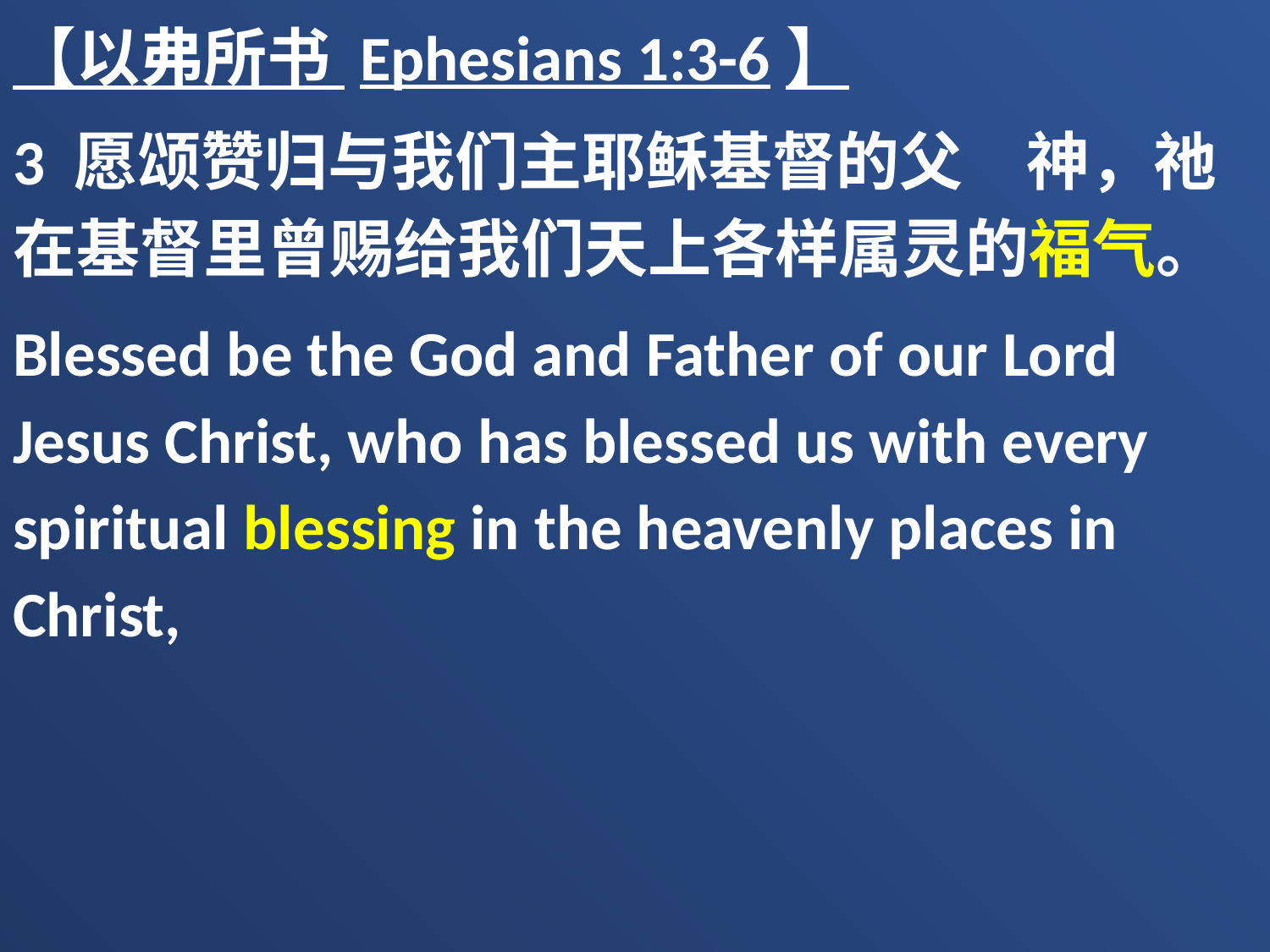

【以弗所书 Ephesians 1:3-6】
3 愿颂赞归与我们主耶稣基督的父　神，祂在基督里曾赐给我们天上各样属灵的福气。
Blessed be the God and Father of our Lord Jesus Christ, who has blessed us with every spiritual blessing in the heavenly places in Christ,